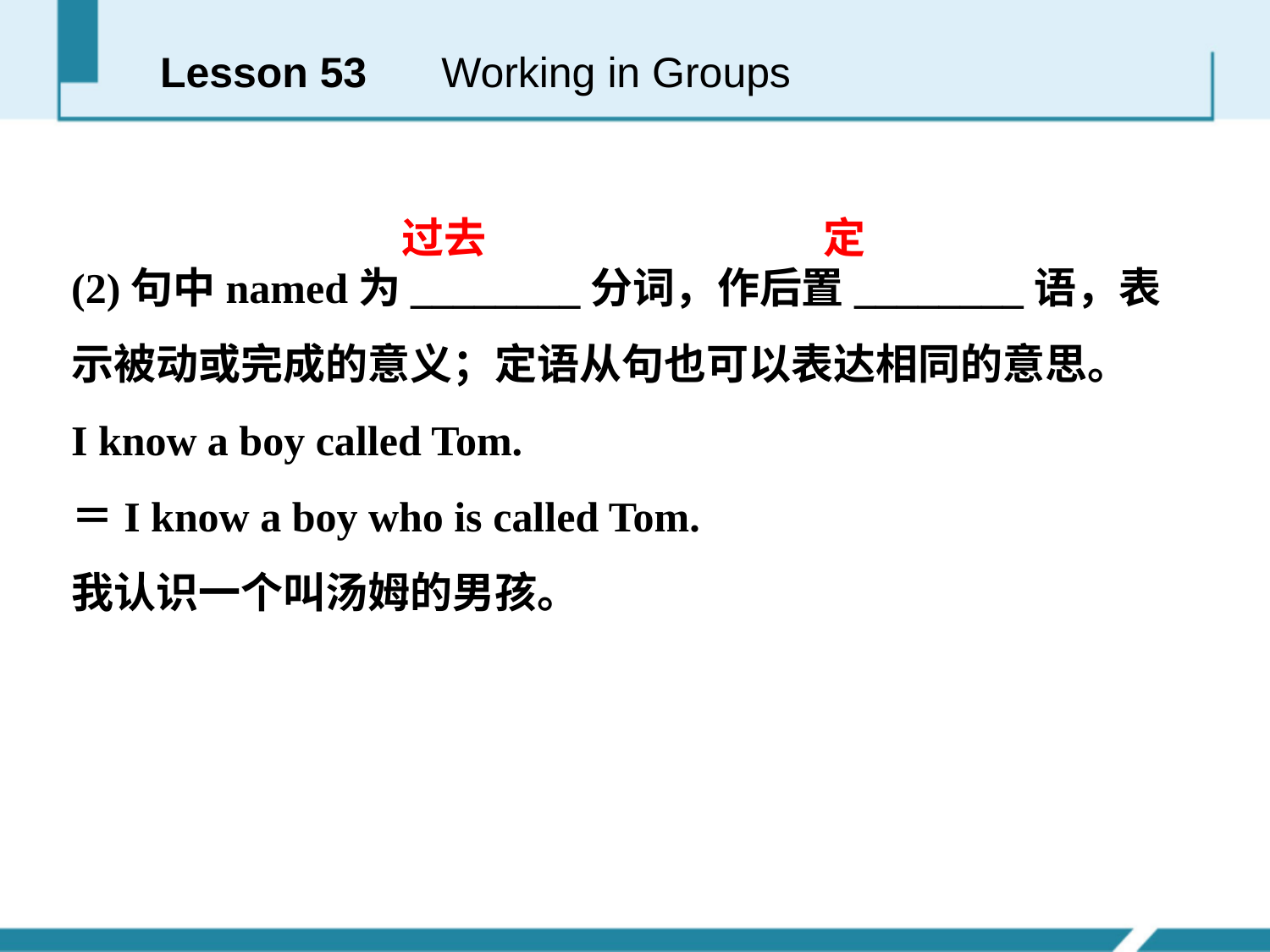

Lesson 53 　Working in Groups
过去
定
(2)句中named为________分词，作后置________语，表示被动或完成的意义；定语从句也可以表达相同的意思。
I know a boy called Tom.
＝I know a boy who is called Tom.
我认识一个叫汤姆的男孩。